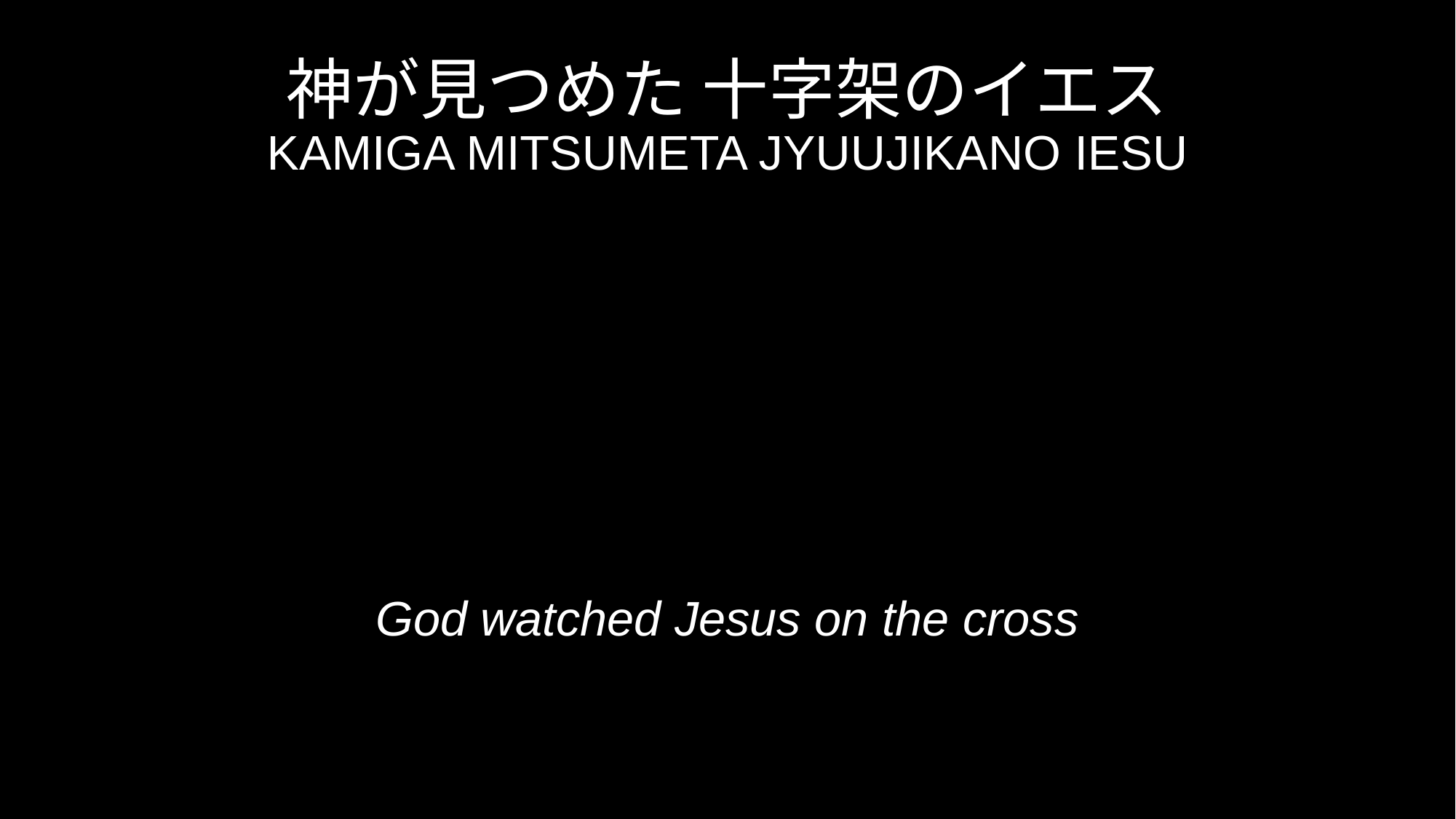

神が見つめた 十字架のイエス
KAMIGA MITSUMETA JYUUJIKANO IESU

God watched Jesus on the cross